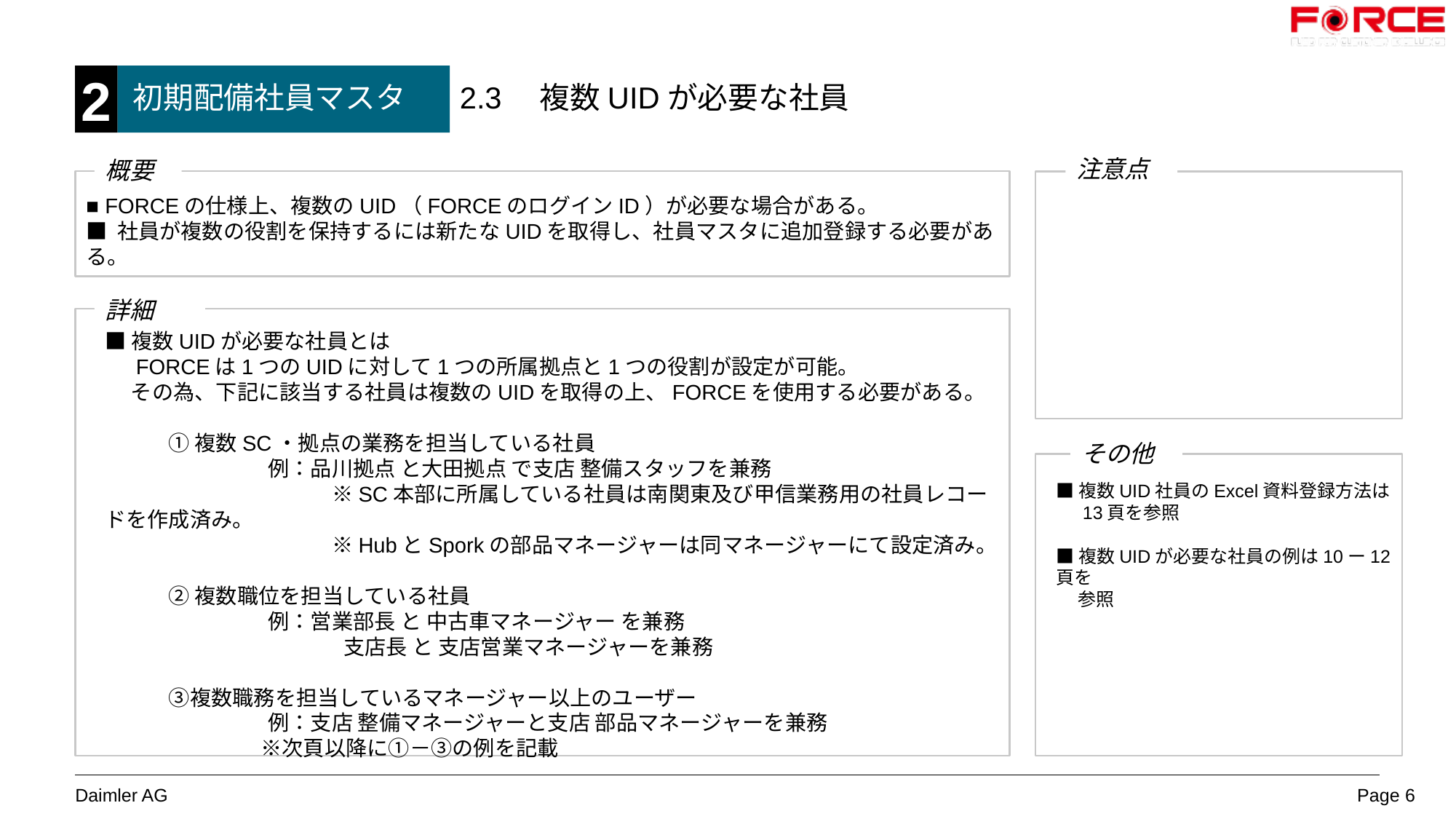

2
初期配備社員マスタ
 2.3　複数UIDが必要な社員

注意点
概要
Hub拠点の“支店部品マネージャー”が、
■ FORCEの仕様上、複数のUID（FORCEのログインID）が必要な場合がある。
■ 社員が複数の役割を保持するには新たなUIDを取得し、社員マスタに追加登録する必要がある。
詳細

■複数UIDが必要な社員とは
　 FORCEは1つのUIDに対して1つの所属拠点と1つの役割が設定が可能。
　 その為、下記に該当する社員は複数のUIDを取得の上、FORCEを使用する必要がある。

　　　① 複数SC・拠点の業務を担当している社員
　　　　　　　   例：品川拠点 と大田拠点 で支店 整備スタッフを兼務
　　　　　　　　　　   ※SC本部に所属している社員は南関東及び甲信業務用の社員レコードを作成済み。
　　　　　　　　　　   ※HubとSporkの部品マネージャーは同マネージャーにて設定済み。

　　　② 複数職位を担当している社員
　　　　　　　   例：営業部長 と 中古車マネージャー を兼務
　　　　　　　　　　　 支店長 と 支店営業マネージャーを兼務

　　　③複数職務を担当しているマネージャー以上のユーザー
　　　　　　　   例：支店 整備マネージャーと支店 部品マネージャーを兼務
　              　　　 ※次頁以降に①－③の例を記載

その他

■複数UID社員のExcel資料登録方法は
　 13頁を参照

■複数UIDが必要な社員の例は10ー12頁を
　 参照